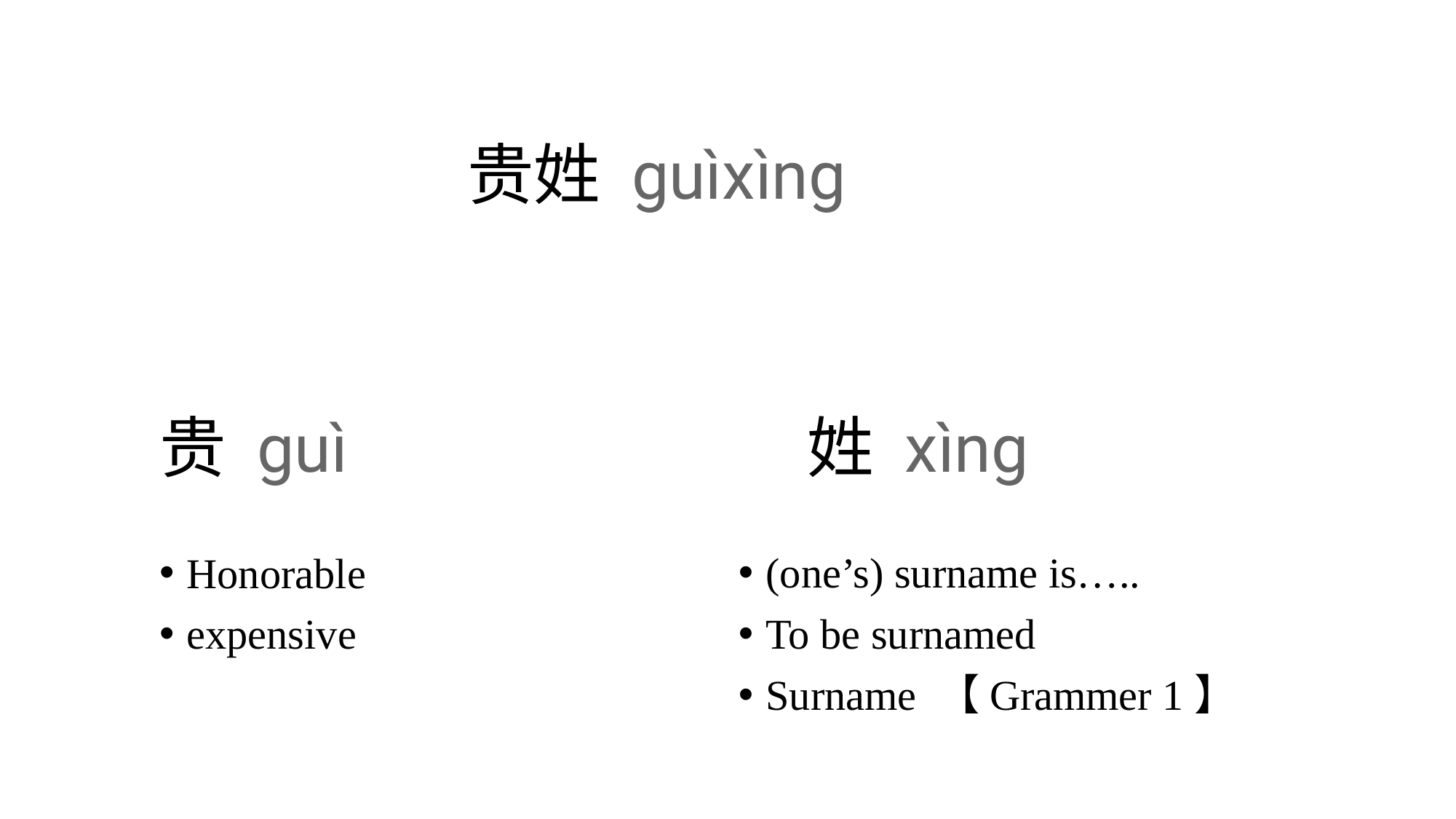

贵姓 guìxìng

# 贵 guì
姓 xìng
Honorable
expensive
(one’s) surname is…..
To be surnamed
Surname 【Grammer 1】